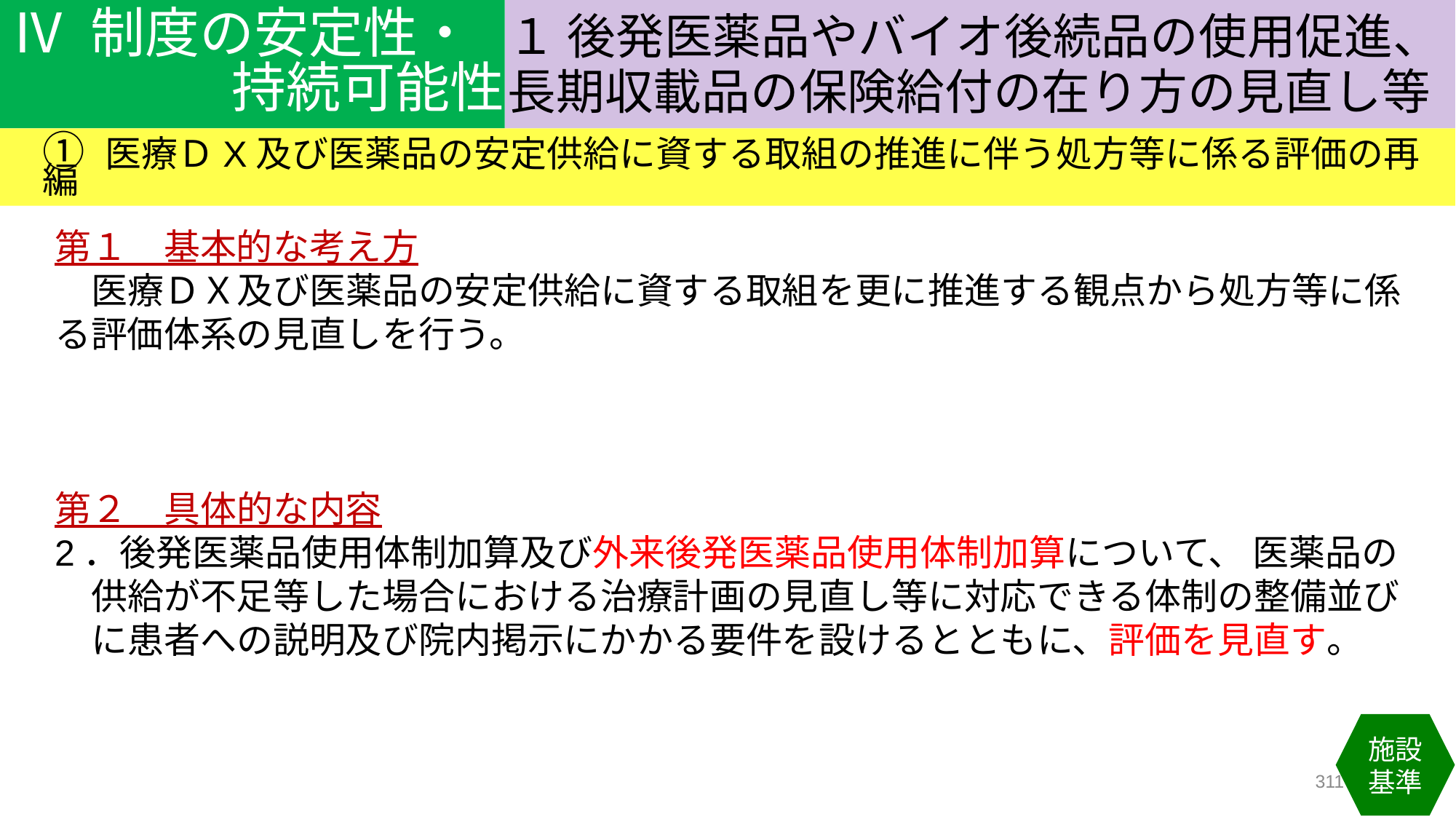

Ⅳ 制度の安定性・
持続可能性
１ 後発医薬品やバイオ後続品の使用促進、長期収載品の保険給付の在り方の見直し等
① 医療ＤX及び医薬品の安定供給に資する取組の推進に伴う処方等に係る評価の再編
第１　基本的な考え方
　医療ＤＸ及び医薬品の安定供給に資する取組を更に推進する観点から処方等に係る評価体系の見直しを行う。

第２　具体的な内容
2．後発医薬品使用体制加算及び外来後発医薬品使用体制加算について、 医薬品の
　供給が不足等した場合における治療計画の見直し等に対応できる体制の整備並び
　に患者への説明及び院内掲示にかかる要件を設けるとともに、評価を見直す。

施設基準
311